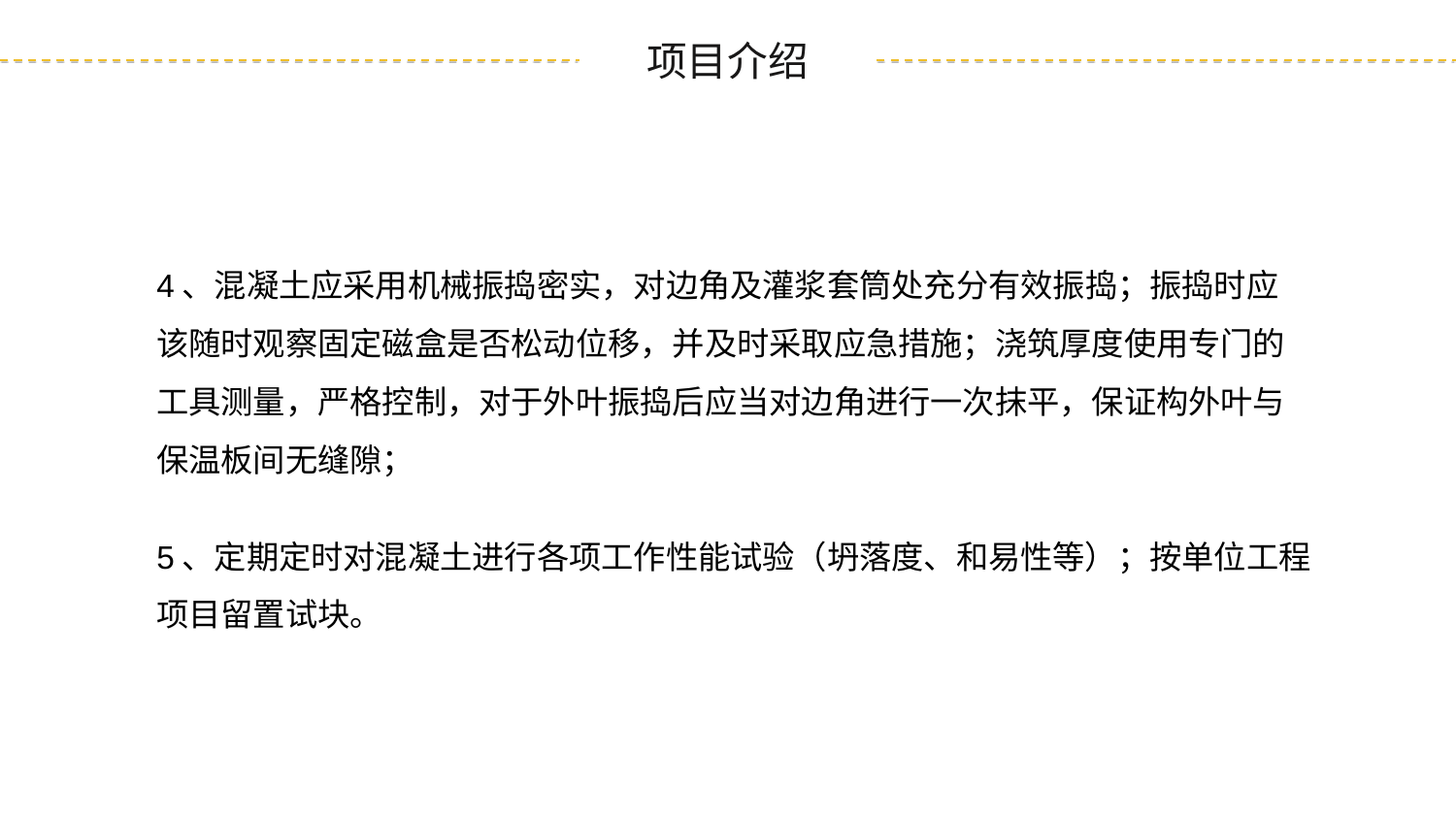

4、混凝土应采用机械振捣密实，对边角及灌浆套筒处充分有效振捣；振捣时应该随时观察固定磁盒是否松动位移，并及时采取应急措施；浇筑厚度使用专门的工具测量，严格控制，对于外叶振捣后应当对边角进行一次抹平，保证构外叶与保温板间无缝隙；
5、定期定时对混凝土进行各项工作性能试验（坍落度、和易性等）；按单位工程项目留置试块。